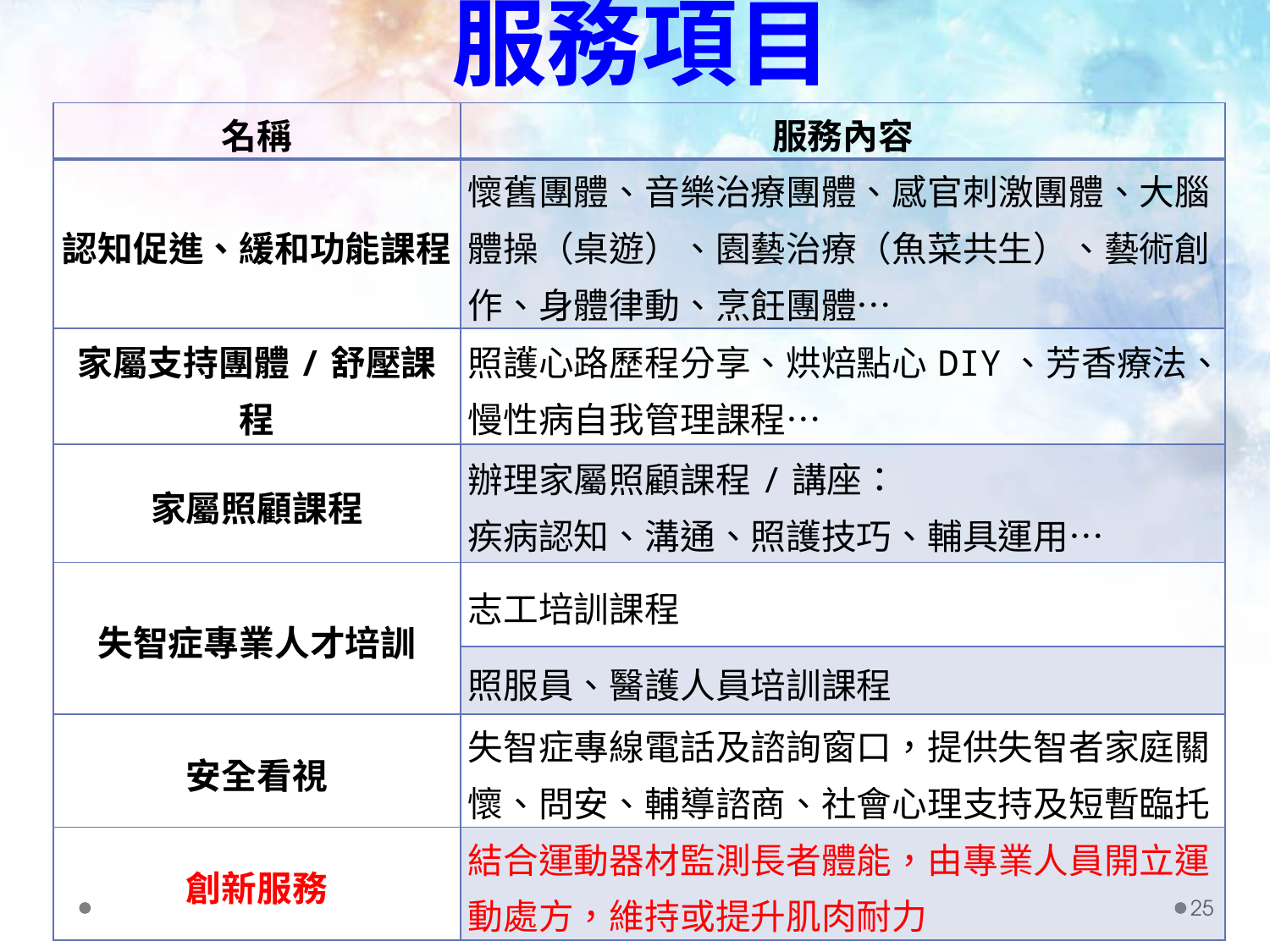

# 服務項目
| 名稱 | 服務內容 |
| --- | --- |
| 認知促進、緩和功能課程 | 懷舊團體、音樂治療團體、感官刺激團體、大腦體操（桌遊）、園藝治療（魚菜共生）、藝術創作、身體律動、烹飪團體… |
| 家屬支持團體/舒壓課程 | 照護心路歷程分享、烘焙點心DIY、芳香療法、慢性病自我管理課程… |
| 家屬照顧課程 | 辦理家屬照顧課程/講座： 疾病認知、溝通、照護技巧、輔具運用… |
| 失智症專業人才培訓 | 志工培訓課程 |
|  | 照服員、醫護人員培訓課程 |
| 安全看視 | 失智症專線電話及諮詢窗口，提供失智者家庭關懷、問安、輔導諮商、社會心理支持及短暫臨托 |
| 創新服務 | 結合運動器材監測長者體能，由專業人員開立運動處方，維持或提升肌肉耐力 |
25